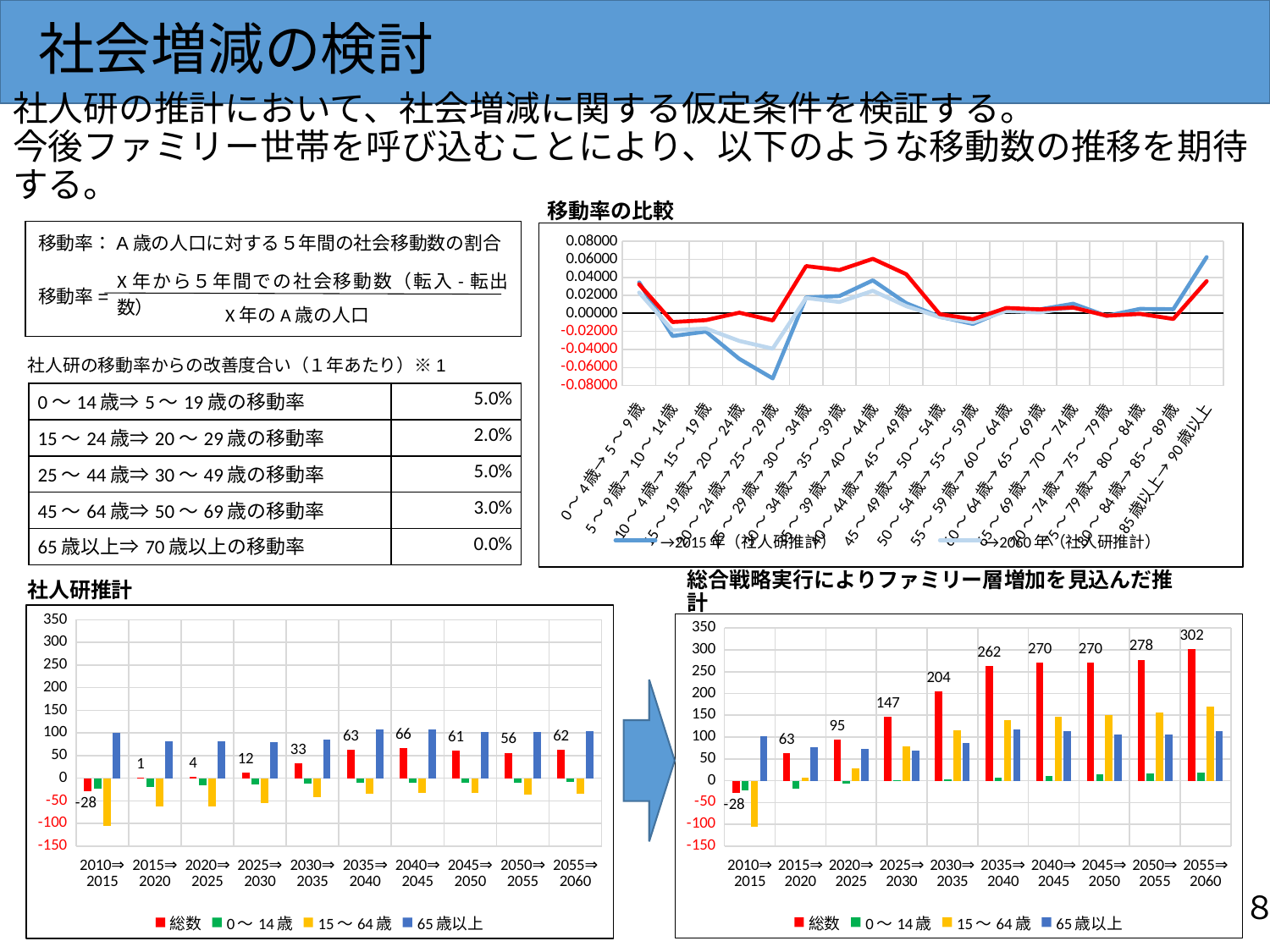

# 社会増減の検討
社人研の推計において、社会増減に関する仮定条件を検証する。
今後ファミリー世帯を呼び込むことにより、以下のような移動数の推移を期待する。
移動率の比較
移動率：A歳の人口に対する５年間の社会移動数の割合

移動率=

### Chart

| Category |  |  |  |
|---|---|---|---|
| 0～4歳→5～9歳 | 0.03439 | 0.023139999999999997 | 0.032380000000000006 |
| 5～9歳→10～14歳 | -0.02506 | -0.01879 | -0.009550000000000022 |
| 10～4歳→15～19歳 | -0.02017 | -0.01667 | -0.0074300000000000095 |
| 15～19歳→20～24歳 | -0.05042000000000001 | -0.03051 | 0.0008055000000000067 |
| 20～24歳→25～29歳 | -0.07206 | -0.03908000000000001 | -0.007764500000000001 |
| 25～29歳→30～34歳 | 0.01775 | 0.017120000000000003 | 0.05255749999999999 |
| 30～34歳→35～39歳 | 0.01928 | 0.012680000000000014 | 0.048117499999999994 |
| 35～39歳→40～44歳 | 0.03669000000000004 | 0.02514 | 0.06057749999999999 |
| 40～44歳→45～49歳 | 0.011370000000000003 | 0.008060000000000005 | 0.04349750000000002 |
| 45～49歳→50～54歳 | -0.0036700000000000036 | -0.004050000000000002 | -0.0007391250000000013 |
| 50～54歳→55～59歳 | -0.011679999999999998 | -0.0097 | -0.0063891250000000024 |
| 55～59歳→60～64歳 | 0.004040000000000007 | 0.002780000000000005 | 0.006090875 |
| 60～64歳→65～69歳 | 0.00446 | 0.001160000000000003 | 0.004470875000000006 |
| 65～69歳→70～74歳 | 0.010760000000000014 | 0.00654000000000001 | 0.00654000000000001 |
| 70～74歳→75～79歳 | -0.0026900000000000036 | -0.00249 | -0.00249 |
| 75～79歳→80～84歳 | 0.00502 | -0.00047000000000000074 | -0.00047000000000000074 |
| 80～84歳→85～89歳 | 0.00462 | -0.006130000000000006 | -0.006130000000000006 |
| 85歳以上→90歳以上 | 0.06254 | 0.03578 | 0.03578 |
X年から５年間での社会移動数（転入-転出数）
X年のA歳の人口
社人研の移動率からの改善度合い（１年あたり）※1
| 0～14歳⇒5～19歳の移動率 | 5.0% |
| --- | --- |
| 15～24歳⇒20～29歳の移動率 | 2.0% |
| 25～44歳⇒30～49歳の移動率 | 5.0% |
| 45～64歳⇒50～69歳の移動率 | 3.0% |
| 65歳以上⇒70歳以上の移動率 | 0.0% |
社人研推計
総合戦略実行によりファミリー層増加を見込んだ推計

### Chart

| Category | 総数 | 0～14歳 | 15～64歳 | 65歳以上 |
|---|---|---|---|---|
| 2010⇒2015 | -27.83589 | -23.181770000000007 | -104.4634600000001 | 99.80933999999998 |
| 2015⇒2020 | 0.9064784715780618 | -18.982636277521813 | -62.214666916500015 | 82.10378166559985 |
| 2020⇒2025 | 3.8726786219070375 | -14.921875528386169 | -62.63554064430731 | 81.43009479460049 |
| 2025⇒2030 | 11.754238081181143 | -13.818561436443202 | -54.634576524946326 | 80.20737604257066 |
| 2030⇒2035 | 32.532960951300424 | -10.953105517719859 | -42.48727907260895 | 85.9733455416292 |
| 2035⇒2040 | 62.692890069399034 | -9.754614573097378 | -35.133899538352445 | 107.58140418084889 |
| 2040⇒2045 | 66.162574998363 | -9.59352851909427 | -32.27431665372876 | 108.03042017118601 |
| 2045⇒2050 | 60.97573409420931 | -9.7100696853225 | -32.041312926435445 | 102.72711670596733 |
| 2050⇒2055 | 56.242482688907515 | -9.636347372666627 | -35.65386783484409 | 101.53269789641818 |
| 2055⇒2060 | 62.441941064728944 | -8.745822168634664 | -33.46436103240035 | 104.652124265764 |

### Chart

| Category | 総数 | 0～14歳 | 15～64歳 | 65歳以上 |
|---|---|---|---|---|
| 2010⇒2015 | -27.83589 | -23.181770000000007 | -106.19946999999999 | 101.54534999999998 |
| 2015⇒2020 | 63.387576901917036 | -19.20941227670287 | 6.735655956338748 | 75.86133322228122 |
| 2020⇒2025 | 94.99398040385209 | -6.747859256266055 | 28.908883163914165 | 72.83295649620395 |
| 2025⇒2030 | 147.186276478866 | 0.5974191503836952 | 77.9194783352134 | 68.66937899326864 |
| 2030⇒2035 | 204.1028083128759 | 3.3826390950736402 | 114.65671786050285 | 86.06345135729906 |
| 2035⇒2040 | 262.3258425358707 | 6.769902403393392 | 139.03015738815049 | 116.5257827443266 |
| 2040⇒2045 | 270.1141540118313 | 10.947724506592143 | 146.46993623718384 | 112.69649326805539 |
| 2045⇒2050 | 270.10926343941276 | 13.935796173725981 | 149.6991880372698 | 106.47427922841646 |
| 2050⇒2055 | 277.52255038408003 | 15.918882717073114 | 155.51822906379607 | 106.08543860321085 |
| 2055⇒2060 | 302.1732806490127 | 17.599600283571117 | 170.5529643015755 | 114.02071606386575 |
８